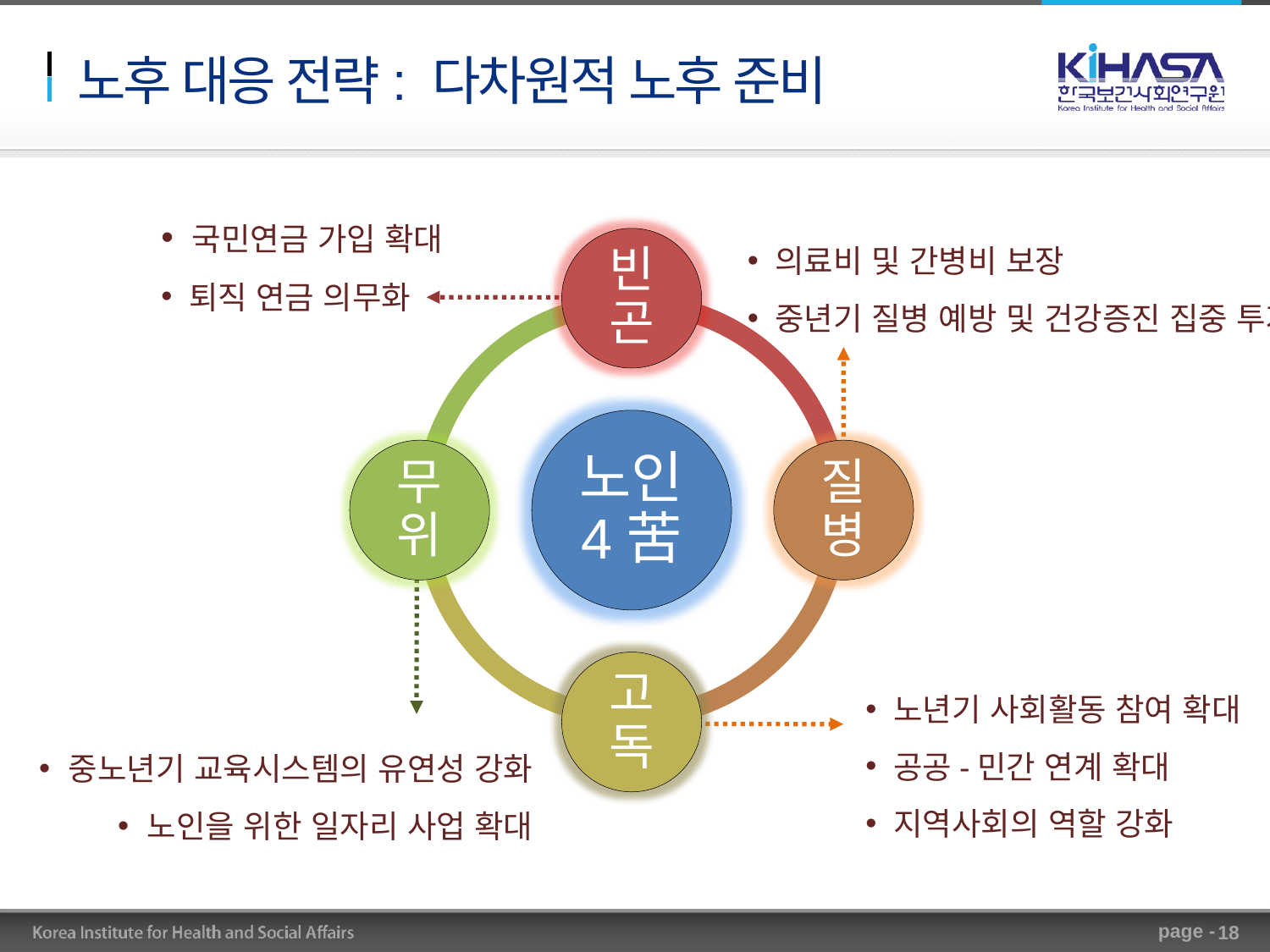

# 노후 대응 전략: 다차원적 노후 준비
 국민연금 가입 확대
 퇴직 연금 의무화
 의료비 및 간병비 보장
 중년기 질병 예방 및 건강증진 집중 투자
노인 4苦
빈곤
질병
고독
무위
 노년기 사회활동 참여 확대
 공공-민간 연계 확대
 지역사회의 역할 강화
 중노년기 교육시스템의 유연성 강화
 노인을 위한 일자리 사업 확대
18